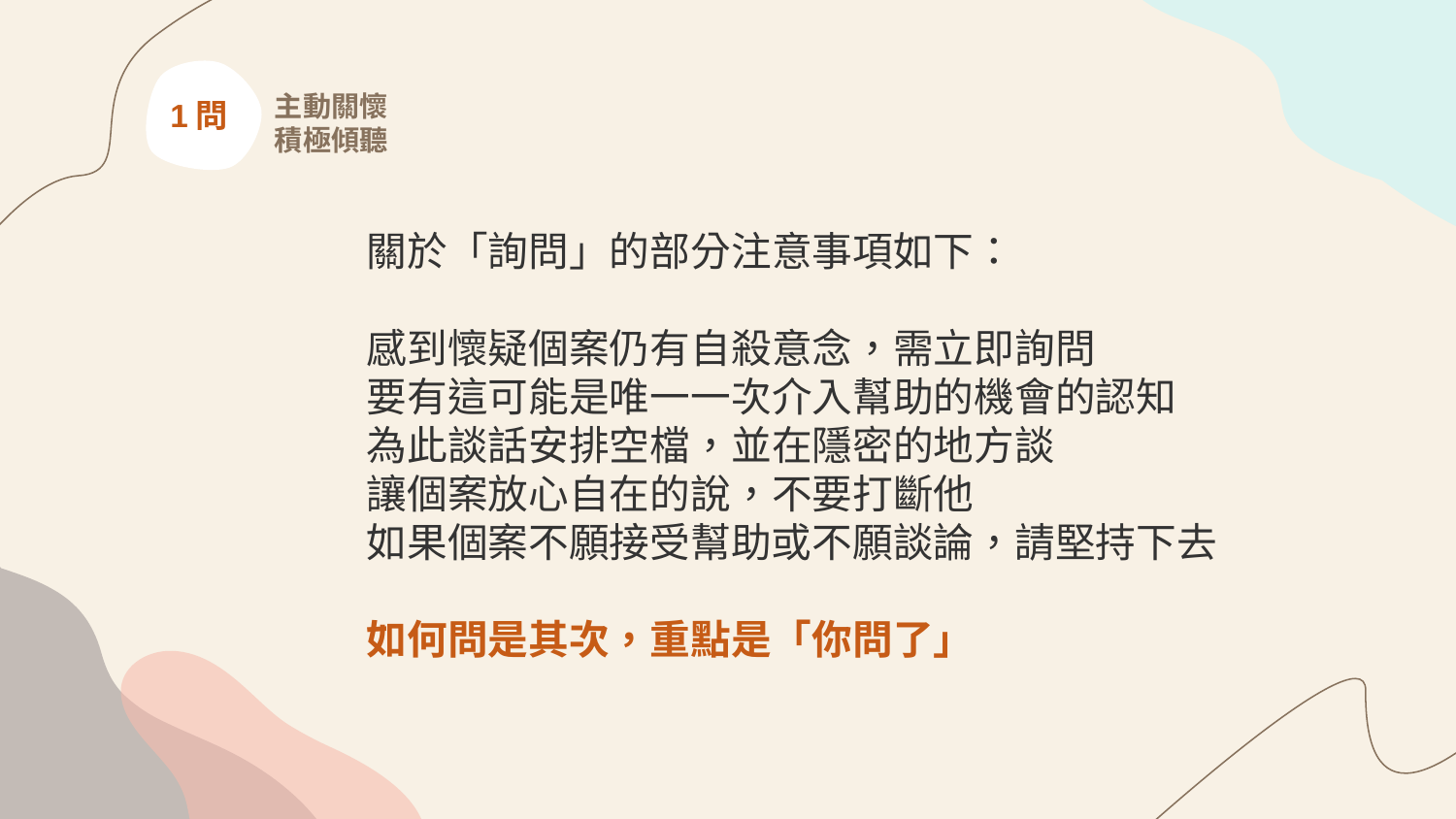

1問
主動關懷
積極傾聽
關於「詢問」的部分注意事項如下：

感到懷疑個案仍有自殺意念，需立即詢問
要有這可能是唯一一次介入幫助的機會的認知
為此談話安排空檔，並在隱密的地方談
讓個案放心自在的說，不要打斷他
如果個案不願接受幫助或不願談論，請堅持下去

如何問是其次，重點是「你問了」